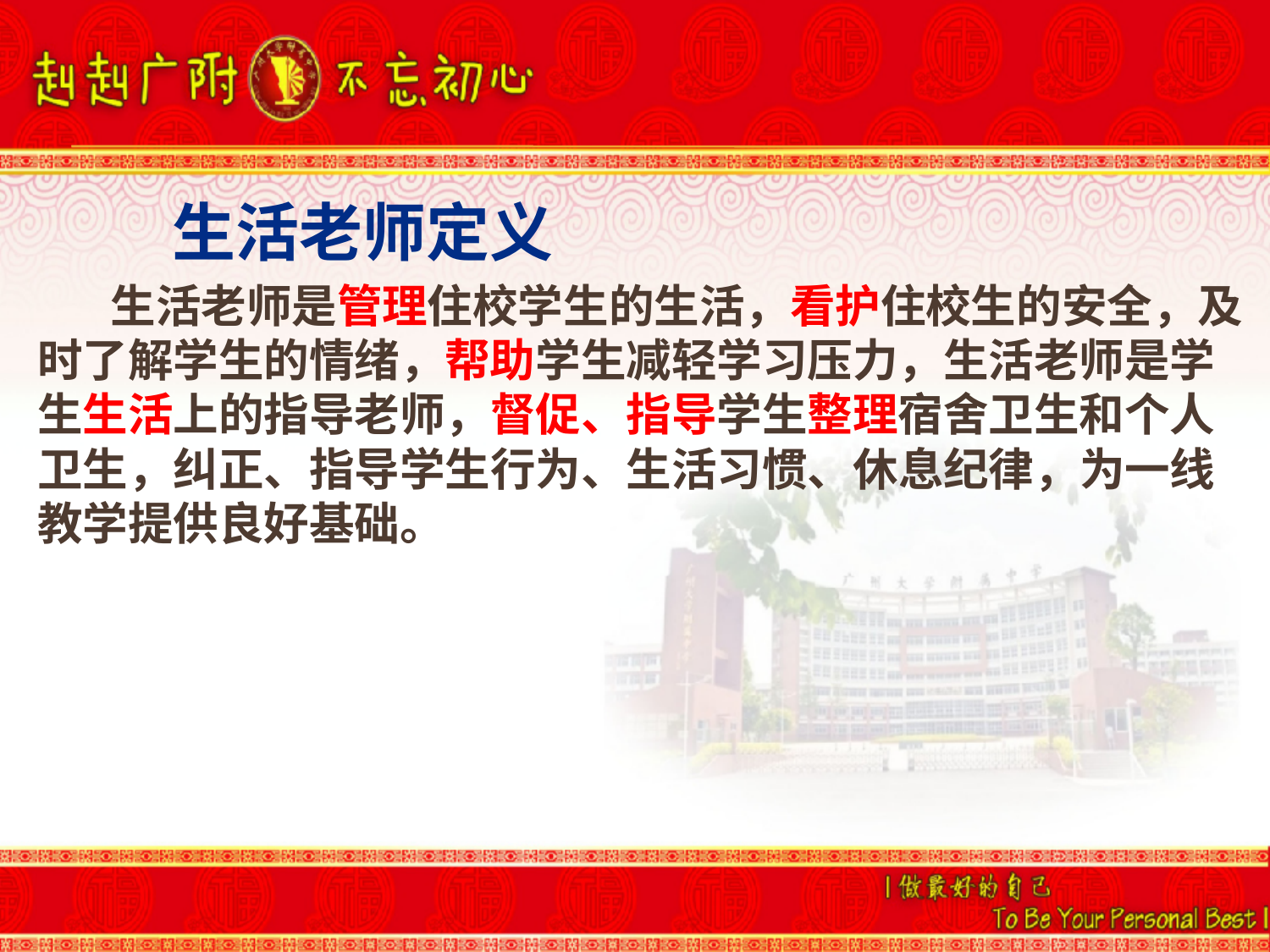

生活老师定义
      生活老师是管理住校学生的生活，看护住校生的安全，及时了解学生的情绪，帮助学生减轻学习压力，生活老师是学生生活上的指导老师，督促、指导学生整理宿舍卫生和个人卫生，纠正、指导学生行为、生活习惯、休息纪律，为一线教学提供良好基础。